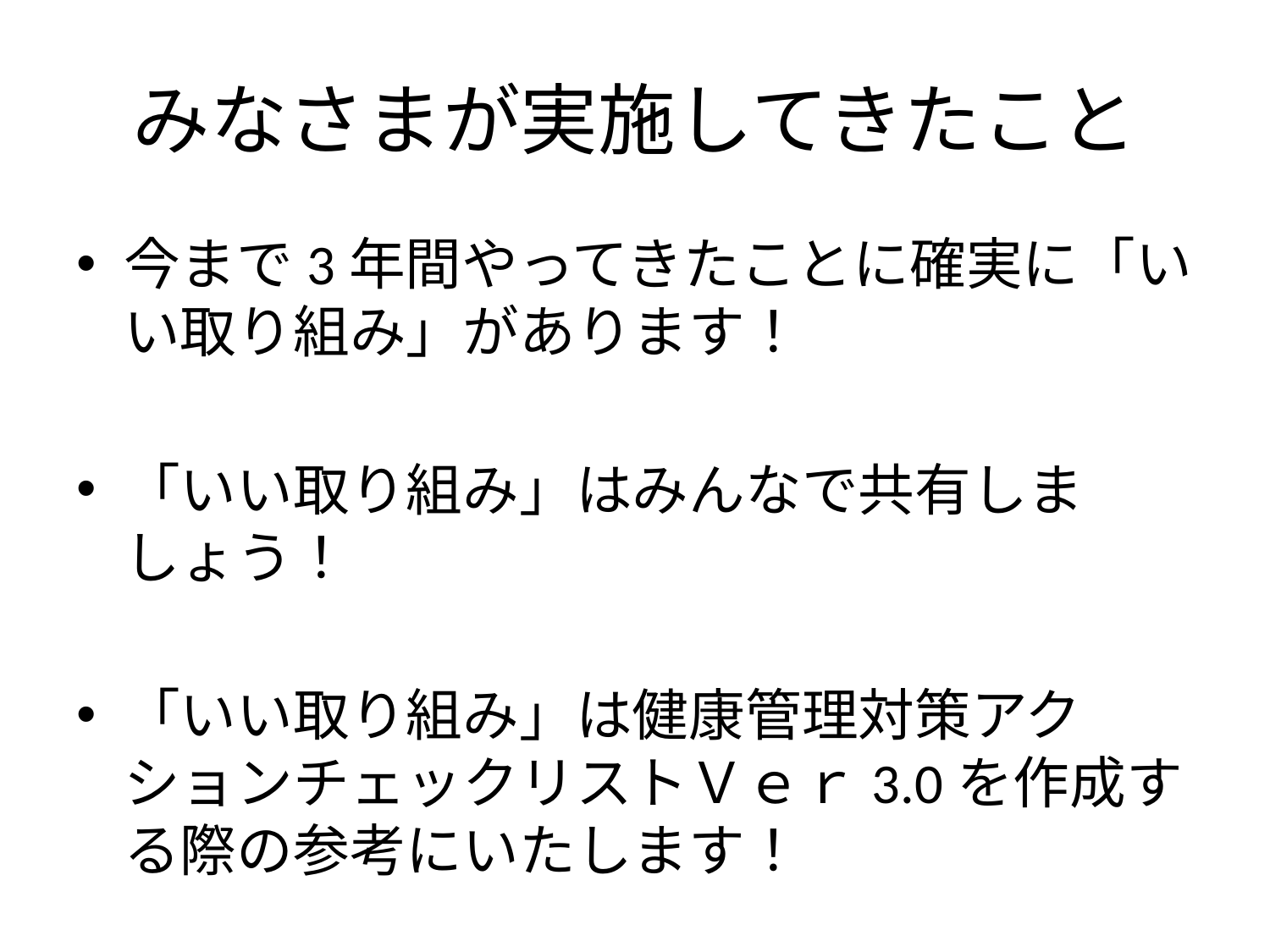

# みなさまが実施してきたこと
今まで3年間やってきたことに確実に「いい取り組み」があります！

「いい取り組み」はみんなで共有しましょう！

「いい取り組み」は健康管理対策アクションチェックリストＶｅｒ3.0を作成する際の参考にいたします！